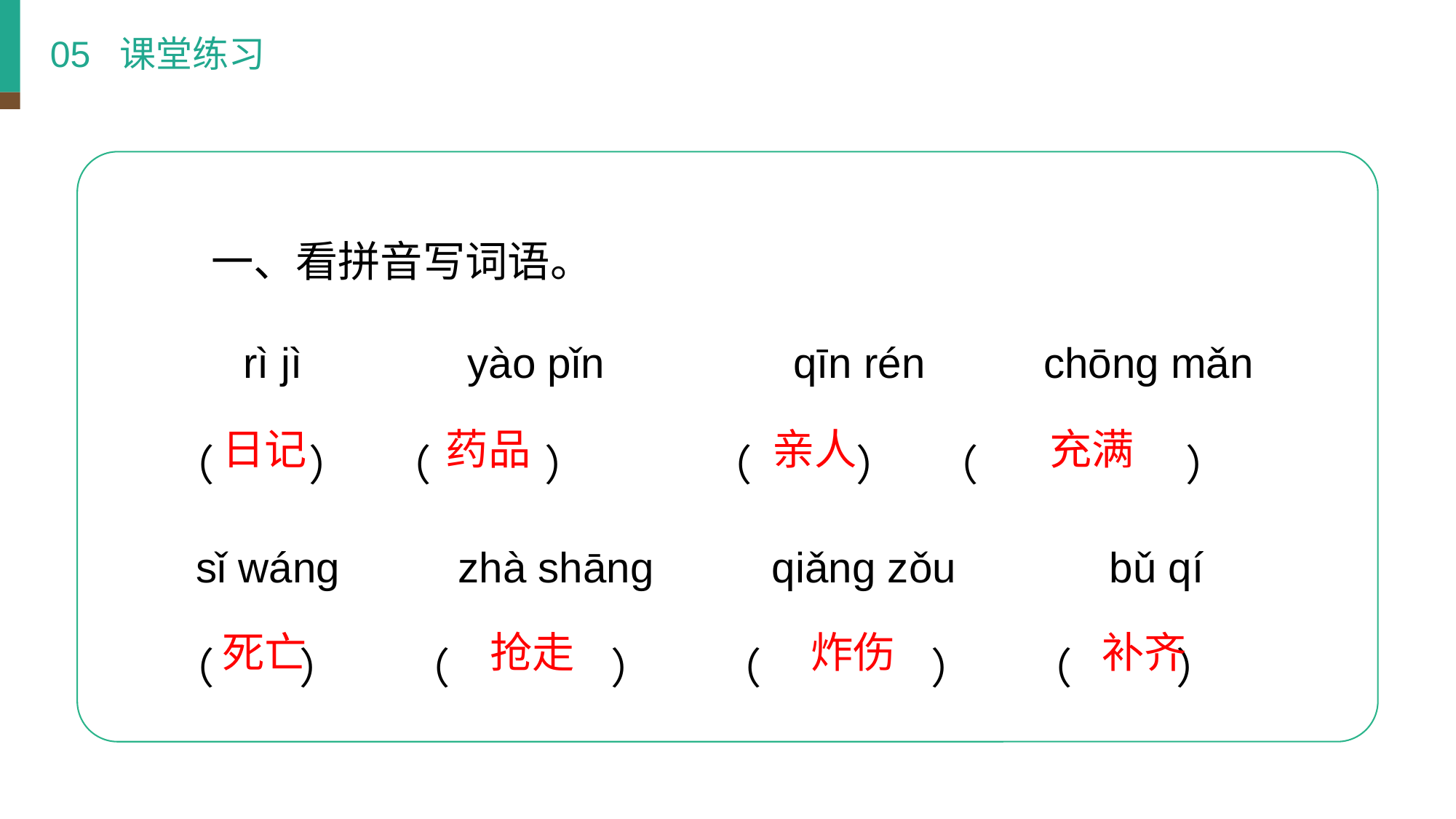

05  课堂练习
   一、看拼音写词语。
      rì jì              yào pǐn                qīn rén          chōnɡ mǎn
（          ）    （            ）             （           ）    （                      ）
  sǐ wánɡ          zhà shānɡ          qiǎnɡ zǒu             bǔ qí
（         ）       （                 ）       （                  ）      （           ）
日记
药品
亲人
充满
死亡
抢走
炸伤
补齐